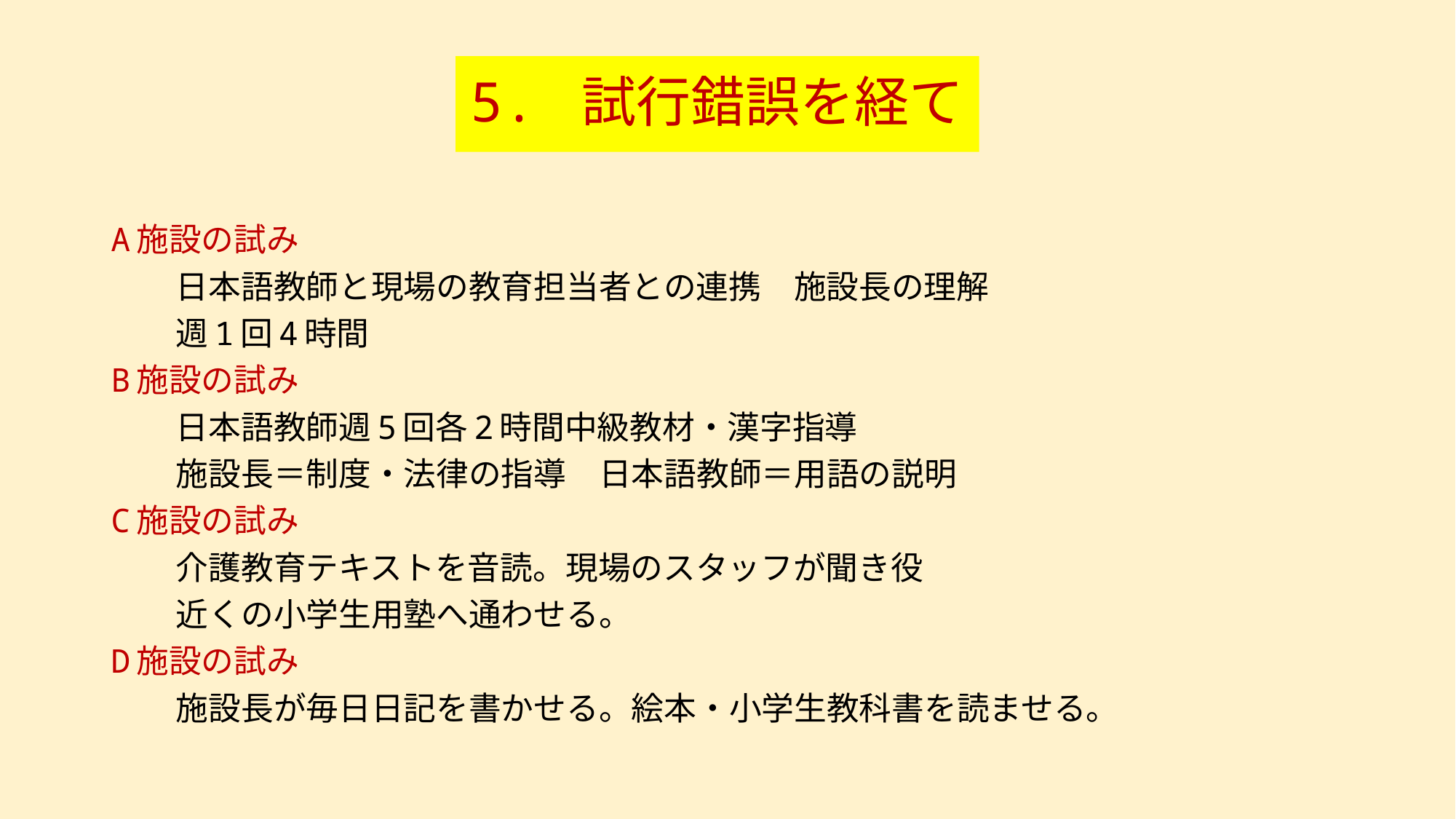

# 5. 試行錯誤を経て
A施設の試み
　　日本語教師と現場の教育担当者との連携　施設長の理解
　　週1回4時間
B施設の試み
　　日本語教師週5回各2時間中級教材・漢字指導
　　施設長＝制度・法律の指導　日本語教師＝用語の説明
C施設の試み
　　介護教育テキストを音読。現場のスタッフが聞き役
　　近くの小学生用塾へ通わせる。
D施設の試み
　　施設長が毎日日記を書かせる。絵本・小学生教科書を読ませる。